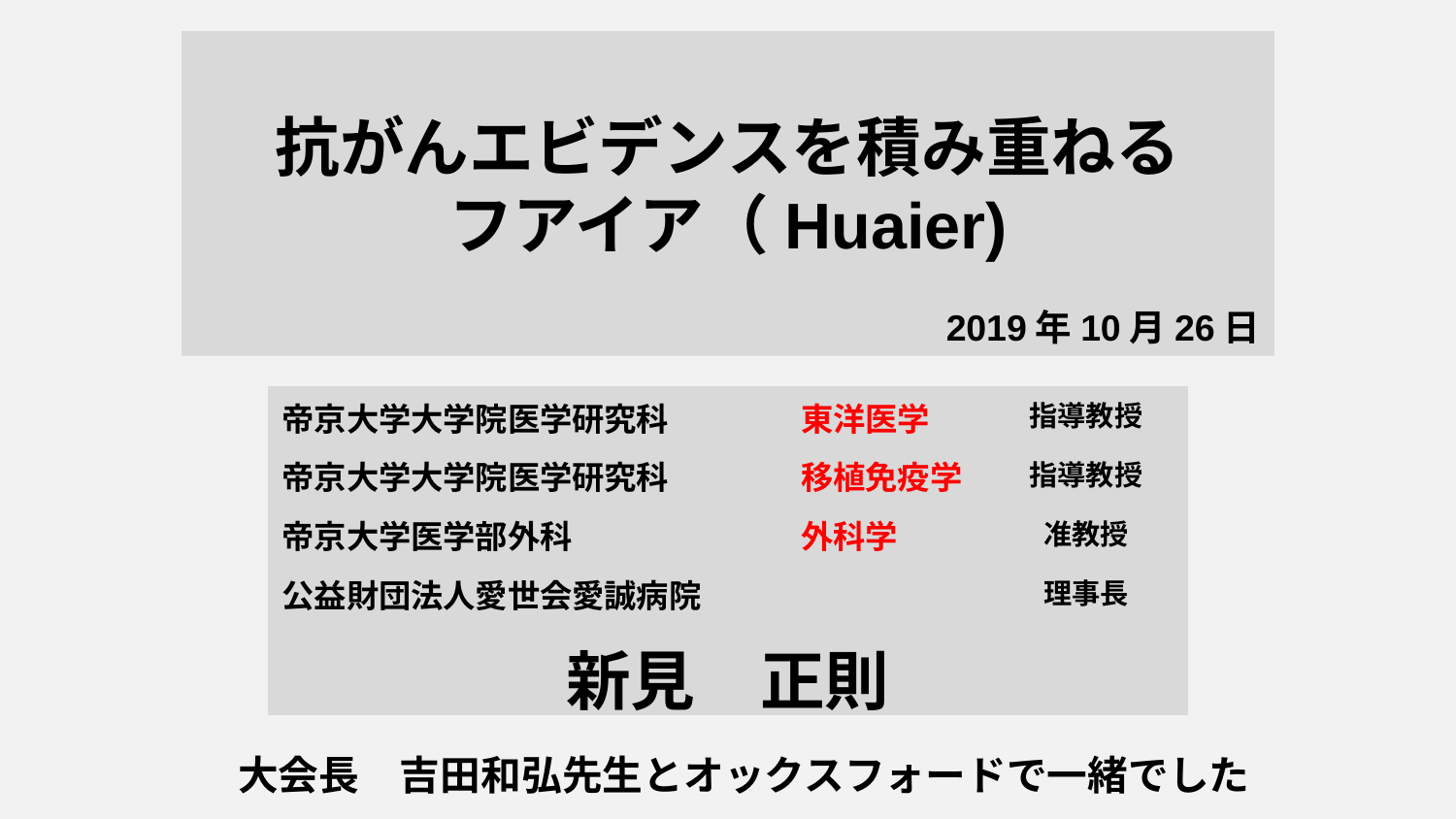

抗がんエビデンスを積み重ねる
フアイア（Huaier)

2019年10月26日

| 帝京大学大学院医学研究科 | 東洋医学 | 指導教授 |
| --- | --- | --- |
| 帝京大学大学院医学研究科 | 移植免疫学 | 指導教授 |
| 帝京大学医学部外科 | 外科学 | 准教授 |
| 公益財団法人愛世会愛誠病院 |  | 理事長 |
| 新見　正則 |  |  |
大会長　吉田和弘先生とオックスフォードで一緒でした